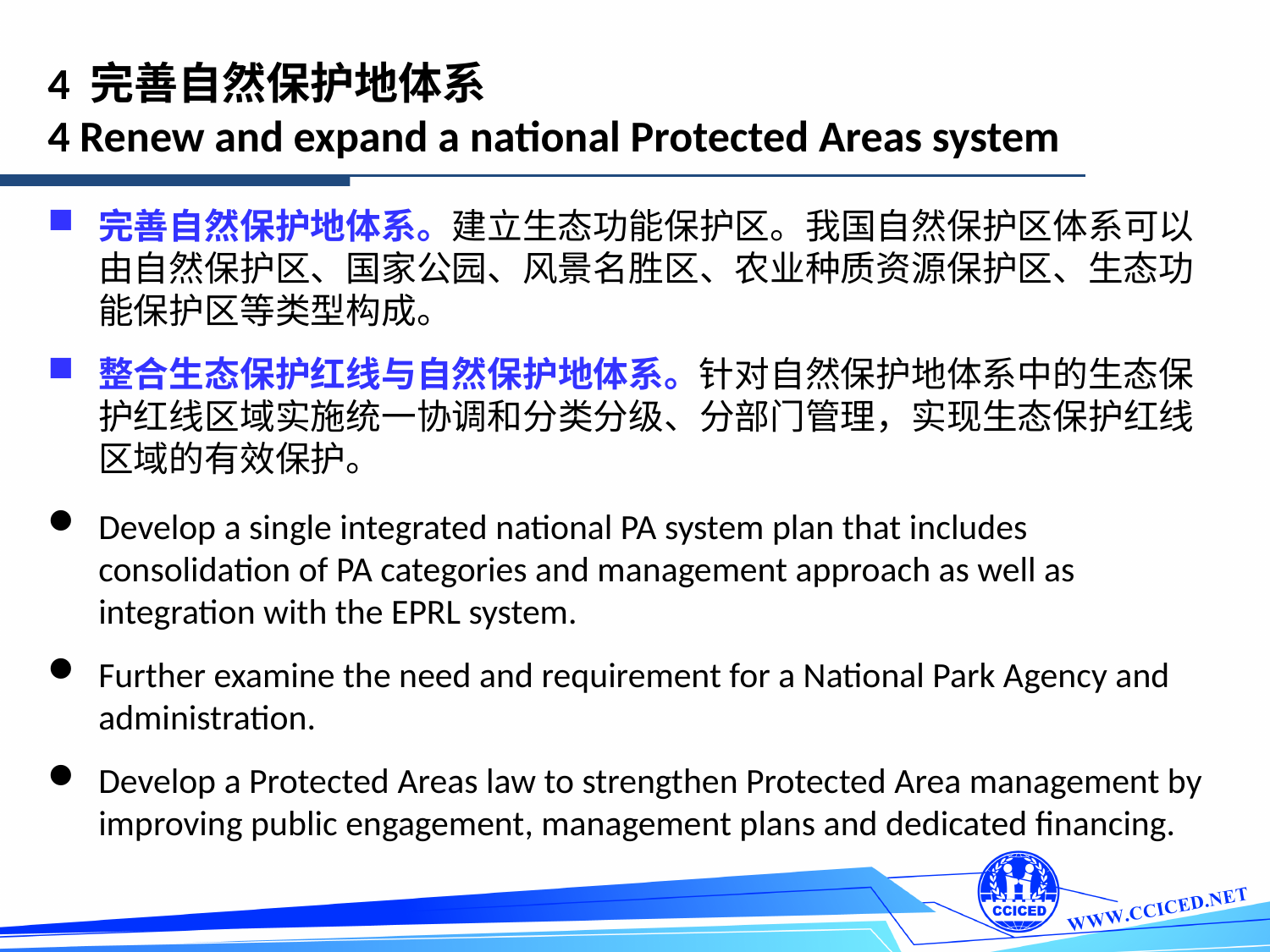

4 完善自然保护地体系
4 Renew and expand a national Protected Areas system
完善自然保护地体系。建立生态功能保护区。我国自然保护区体系可以由自然保护区、国家公园、风景名胜区、农业种质资源保护区、生态功能保护区等类型构成。
整合生态保护红线与自然保护地体系。针对自然保护地体系中的生态保护红线区域实施统一协调和分类分级、分部门管理，实现生态保护红线区域的有效保护。
Develop a single integrated national PA system plan that includes consolidation of PA categories and management approach as well as integration with the EPRL system.
Further examine the need and requirement for a National Park Agency and administration.
Develop a Protected Areas law to strengthen Protected Area management by improving public engagement, management plans and dedicated financing.